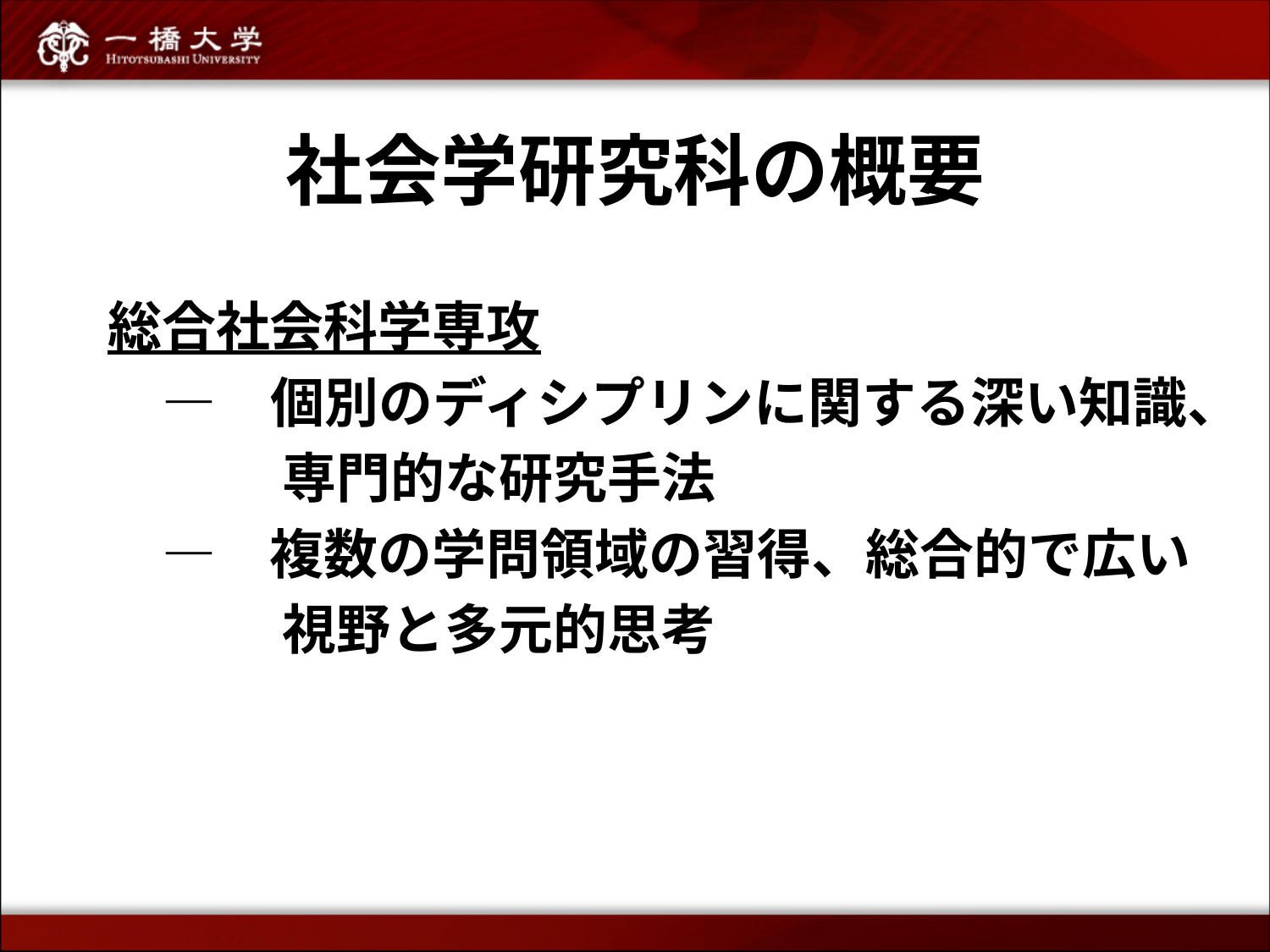

# 社会学研究科の概要
総合社会科学専攻
　―　個別のディシプリンに関する深い知識、
　　　 専門的な研究手法
　―　複数の学問領域の習得、総合的で広い
　　　 視野と多元的思考